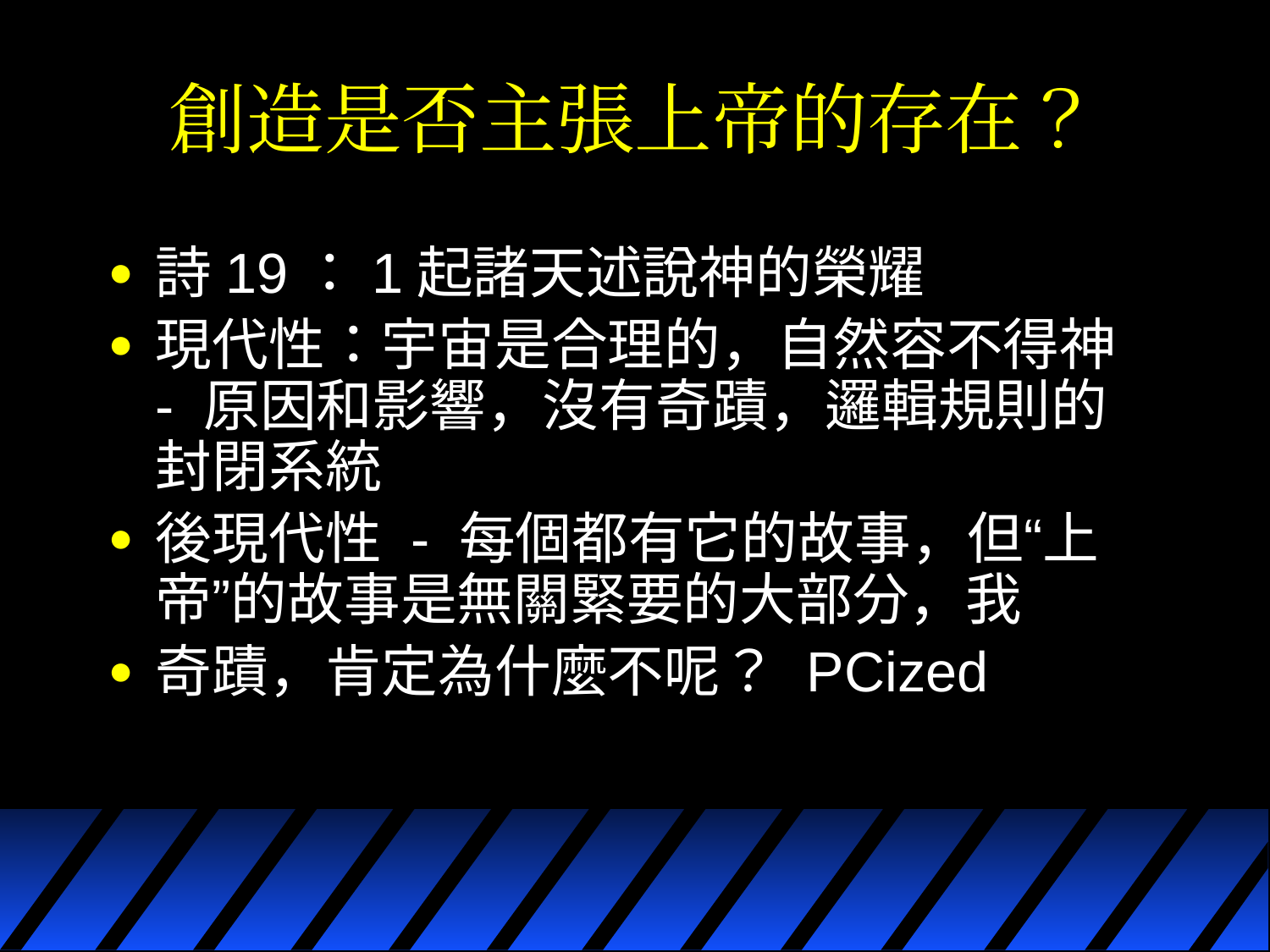

# 創造是否主張上帝的存在？
詩19：1起諸天述說神的榮耀
現代性：宇宙是合理的，自然容不得神 - 原因和影響，沒有奇蹟，邏輯規則的封閉系統
後現代性 - 每個都有它的故事，但“上帝”的故事是無關緊要的大部分，我
奇蹟，肯定為什麼不呢？ PCized